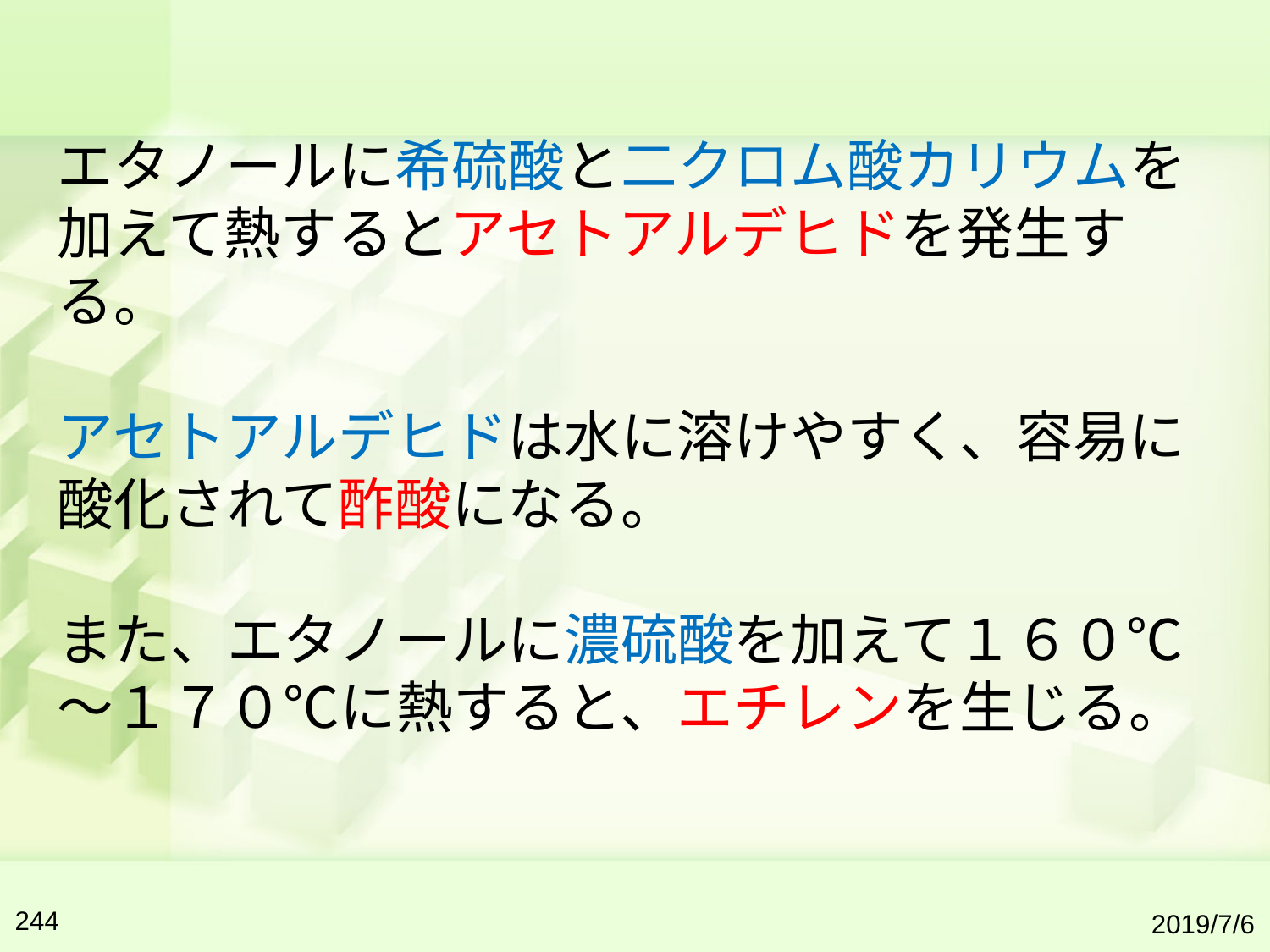

エタノールに希硫酸と二クロム酸カリウムを加えて熱するとアセトアルデヒドを発生する。

アセトアルデヒドは水に溶けやすく、容易に酸化されて酢酸になる。

また、エタノールに濃硫酸を加えて１６０℃～１７０℃に熱すると、エチレンを生じる。
244
2019/7/6